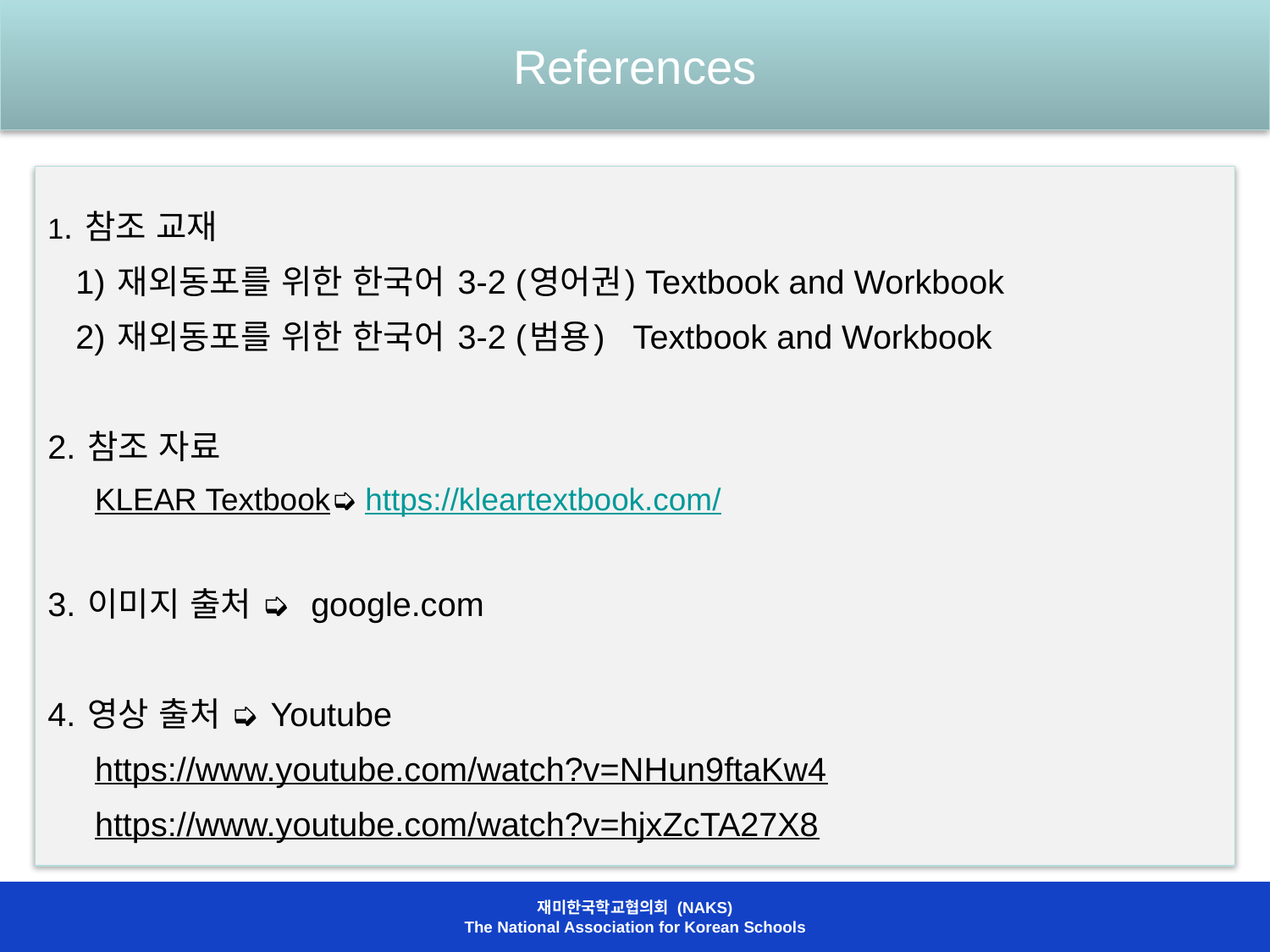

# References

1. 참조 교재
   1) 재외동포를 위한 한국어 3-2 (영어권) Textbook and Workbook
   2) 재외동포를 위한 한국어 3-2 (범용)   Textbook and Workbook

2. 참조 자료
KLEAR Textbook➭ https://kleartextbook.com/

3. 이미지 출처 ➭  google.com

4. 영상 출처 ➭ Youtube
https://www.youtube.com/watch?v=NHun9ftaKw4
https://www.youtube.com/watch?v=hjxZcTA27X8
재미한국학교협의회 (NAKS)
The National Association for Korean Schools